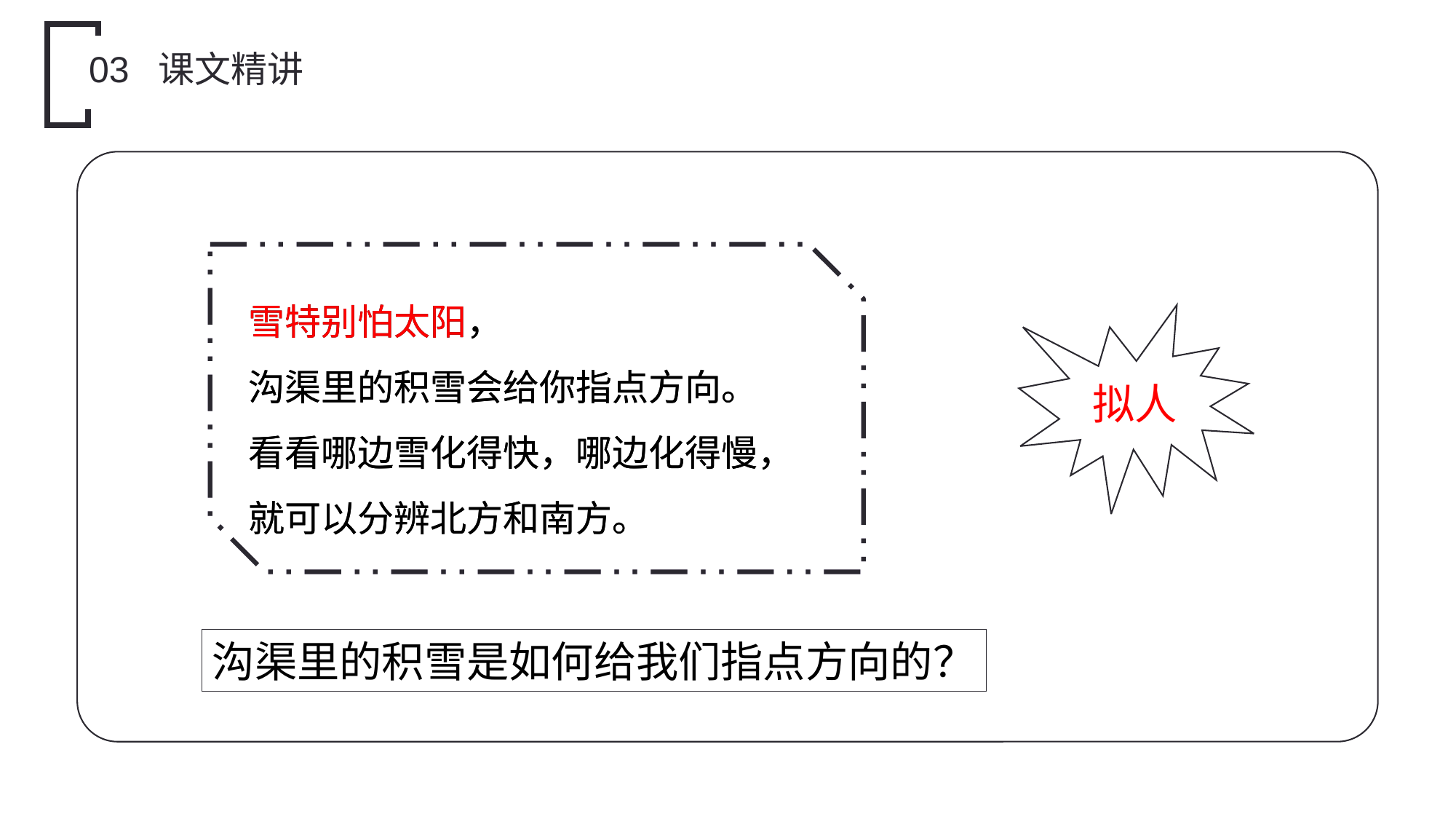

03  课文精讲
雪特别怕太阳，
沟渠里的积雪会给你指点方向。
看看哪边雪化得快，哪边化得慢，
就可以分辨北方和南方。
雪特别怕太阳，
沟渠里的积雪会给你指点方向。
看看哪边雪化得快，哪边化得慢，
就可以分辨北方和南方。
拟人
沟渠里的积雪是如何给我们指点方向的？